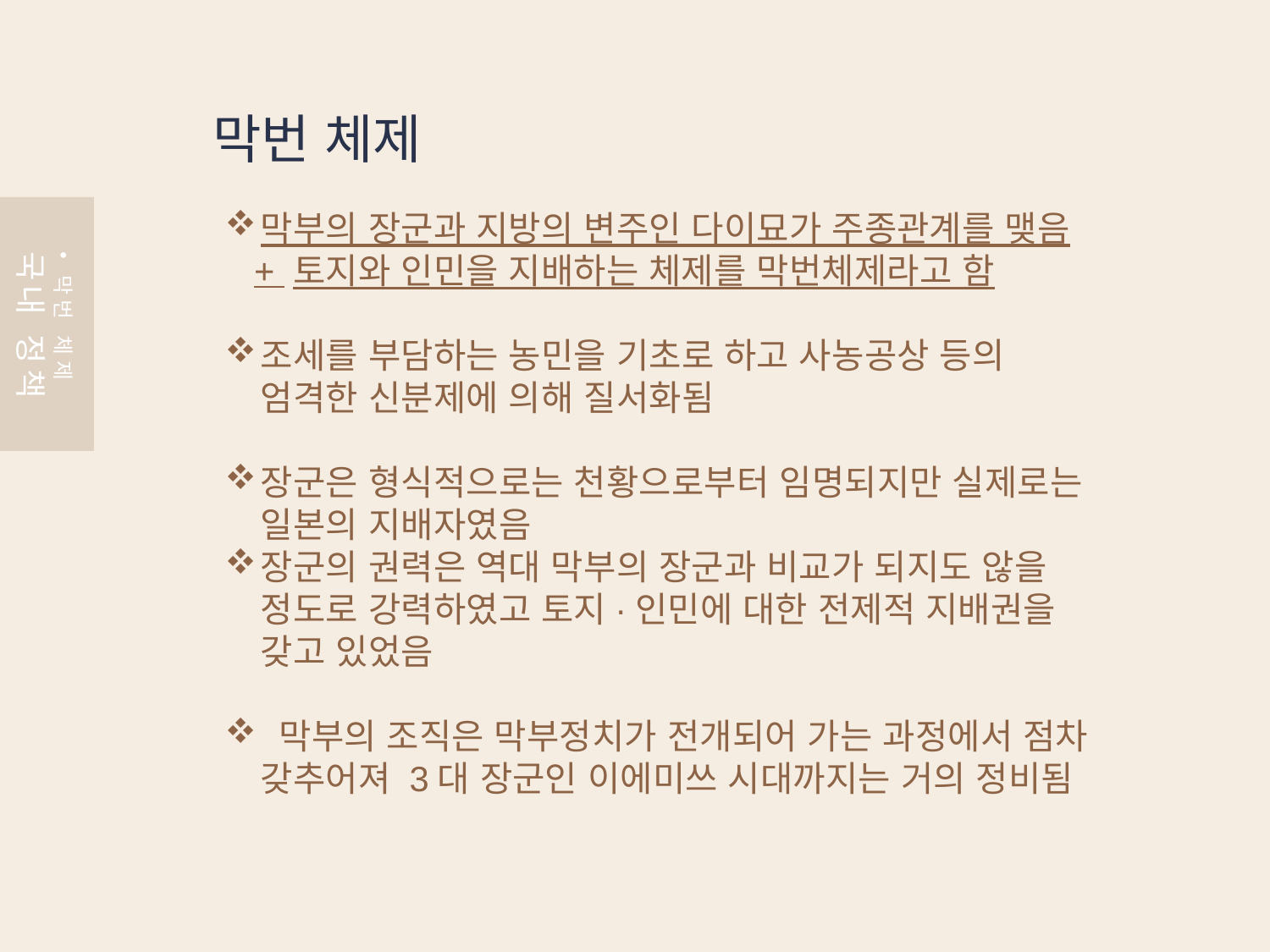

막번 체제

막부의 장군과 지방의 변주인 다이묘가 주종관계를 맺음
   + 토지와 인민을 지배하는 체제를 막번체제라고 함

조세를 부담하는 농민을 기초로 하고 사농공상 등의 엄격한 신분제에 의해 질서화됨

장군은 형식적으로는 천황으로부터 임명되지만 실제로는 일본의 지배자였음
장군의 권력은 역대 막부의 장군과 비교가 되지도 않을 정도로 강력하였고 토지·인민에 대한 전제적 지배권을 갖고 있었음

 막부의 조직은 막부정치가 전개되어 가는 과정에서 점차 갖추어져 3대 장군인 이에미쓰 시대까지는 거의 정비됨

막번 체제
국내 정책